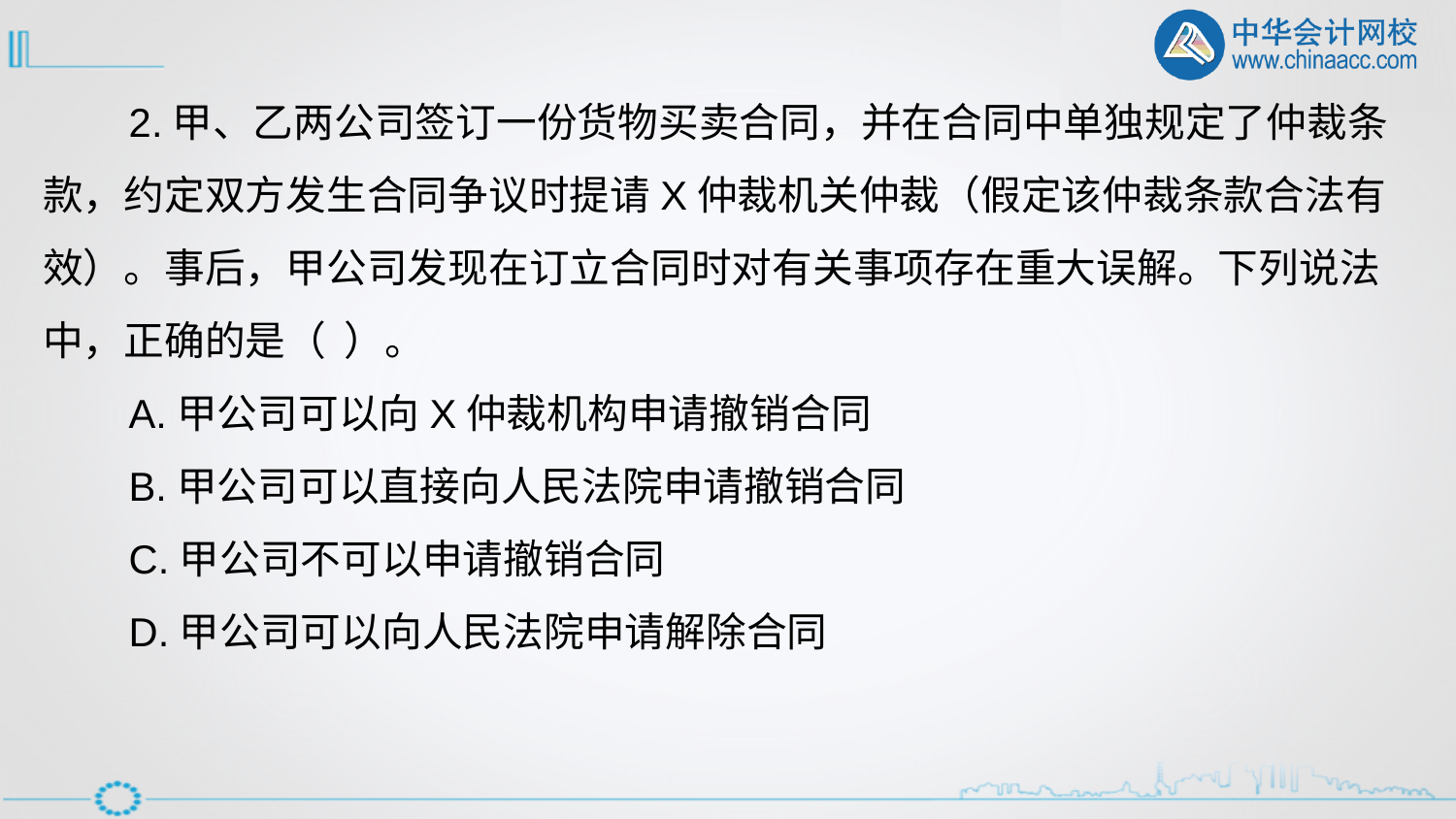

2.甲、乙两公司签订一份货物买卖合同，并在合同中单独规定了仲裁条款，约定双方发生合同争议时提请X仲裁机关仲裁（假定该仲裁条款合法有效）。事后，甲公司发现在订立合同时对有关事项存在重大误解。下列说法中，正确的是（  ）。
A.甲公司可以向X仲裁机构申请撤销合同
B.甲公司可以直接向人民法院申请撤销合同
C.甲公司不可以申请撤销合同
D.甲公司可以向人民法院申请解除合同